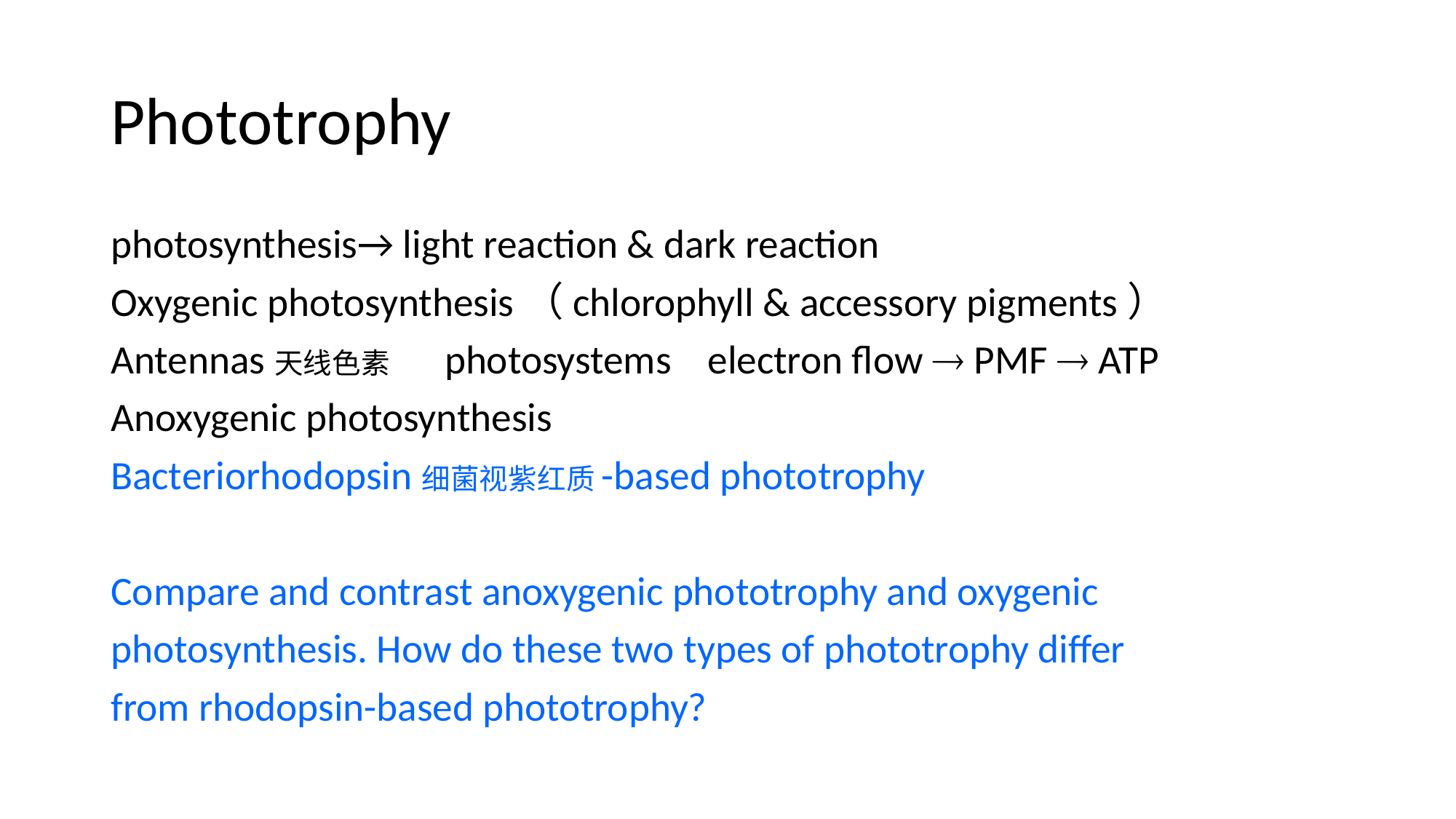

# Phototrophy
photosynthesis→ light reaction & dark reaction
Oxygenic photosynthesis（chlorophyll & accessory pigments）
Antennas天线色素     photosystems    electron flow → PMF → ATP
Anoxygenic photosynthesis
Bacteriorhodopsin细菌视紫红质-based phototrophy

Compare and contrast anoxygenic phototrophy and oxygenic
photosynthesis. How do these two types of phototrophy differ
from rhodopsin-based phototrophy?